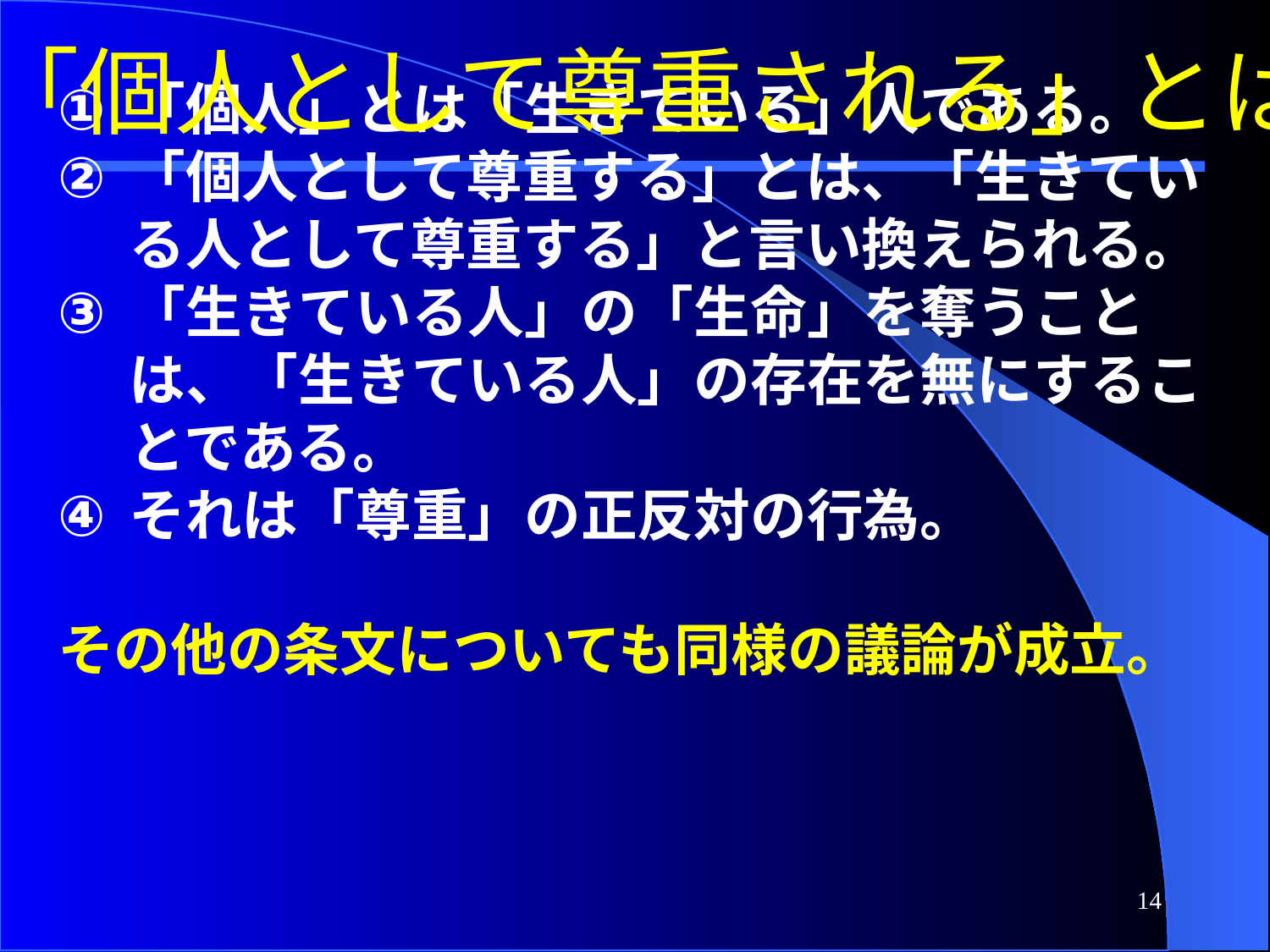

「個人として尊重される」とは

「個人」とは「生きている」人である。
「個人として尊重する」とは、「生きている人として尊重する」と言い換えられる。
「生きている人」の「生命」を奪うことは、「生きている人」の存在を無にすることである。
それは「尊重」の正反対の行為。

その他の条文についても同様の議論が成立。

14